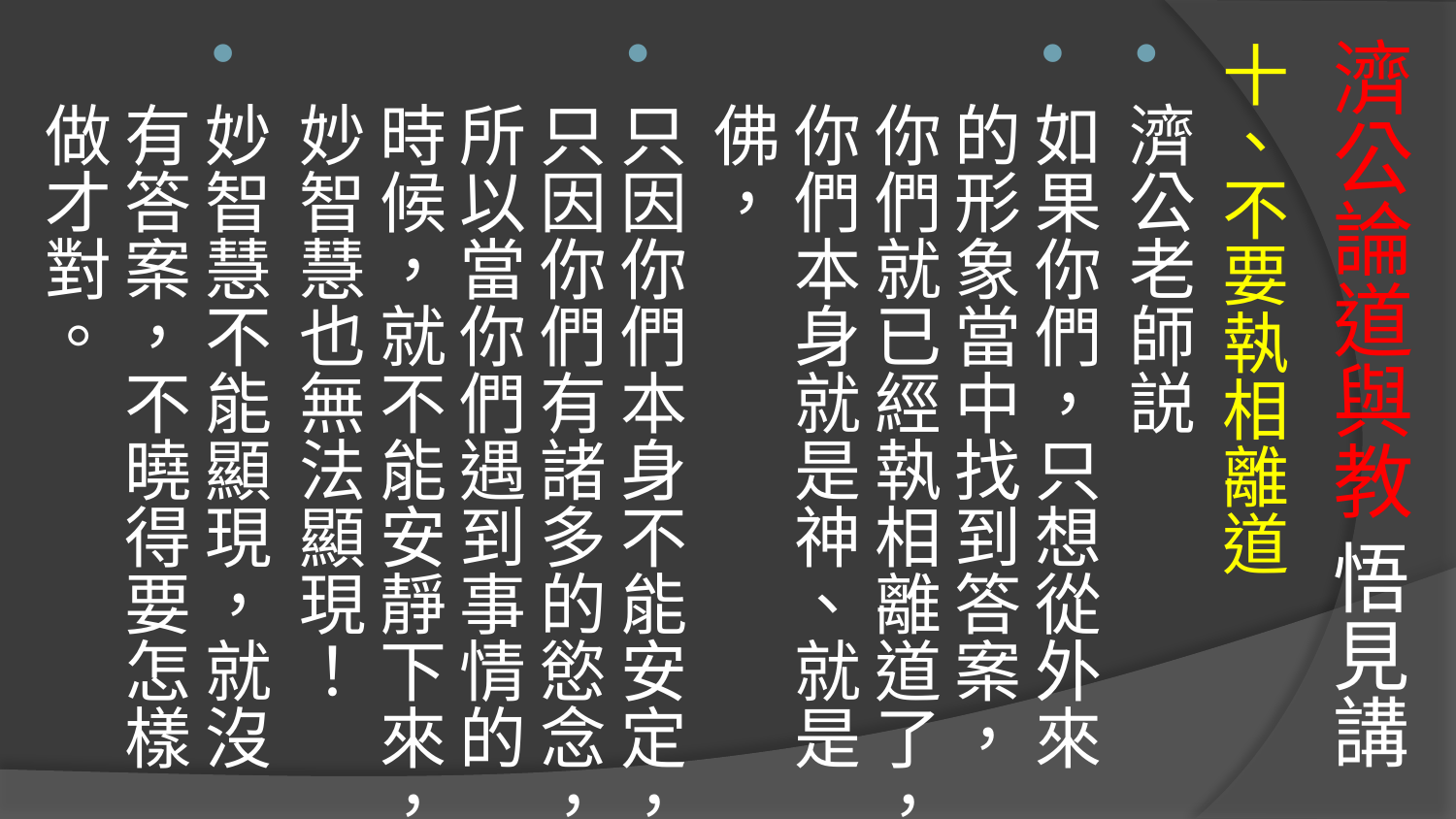

# 濟公論道與教 悟見講
十、不要執相離道
濟公老師説
如果你們，只想從外來的形象當中找到答案，你們就已經執相離道了，你們本身就是神、就是佛，
只因你們本身不能安定，只因你們有諸多的慾念，所以當你們遇到事情的時候，就不能安靜下來，妙智慧也無法顯現！
妙智慧不能顯現，就沒有答案，不曉得要怎樣做才對。